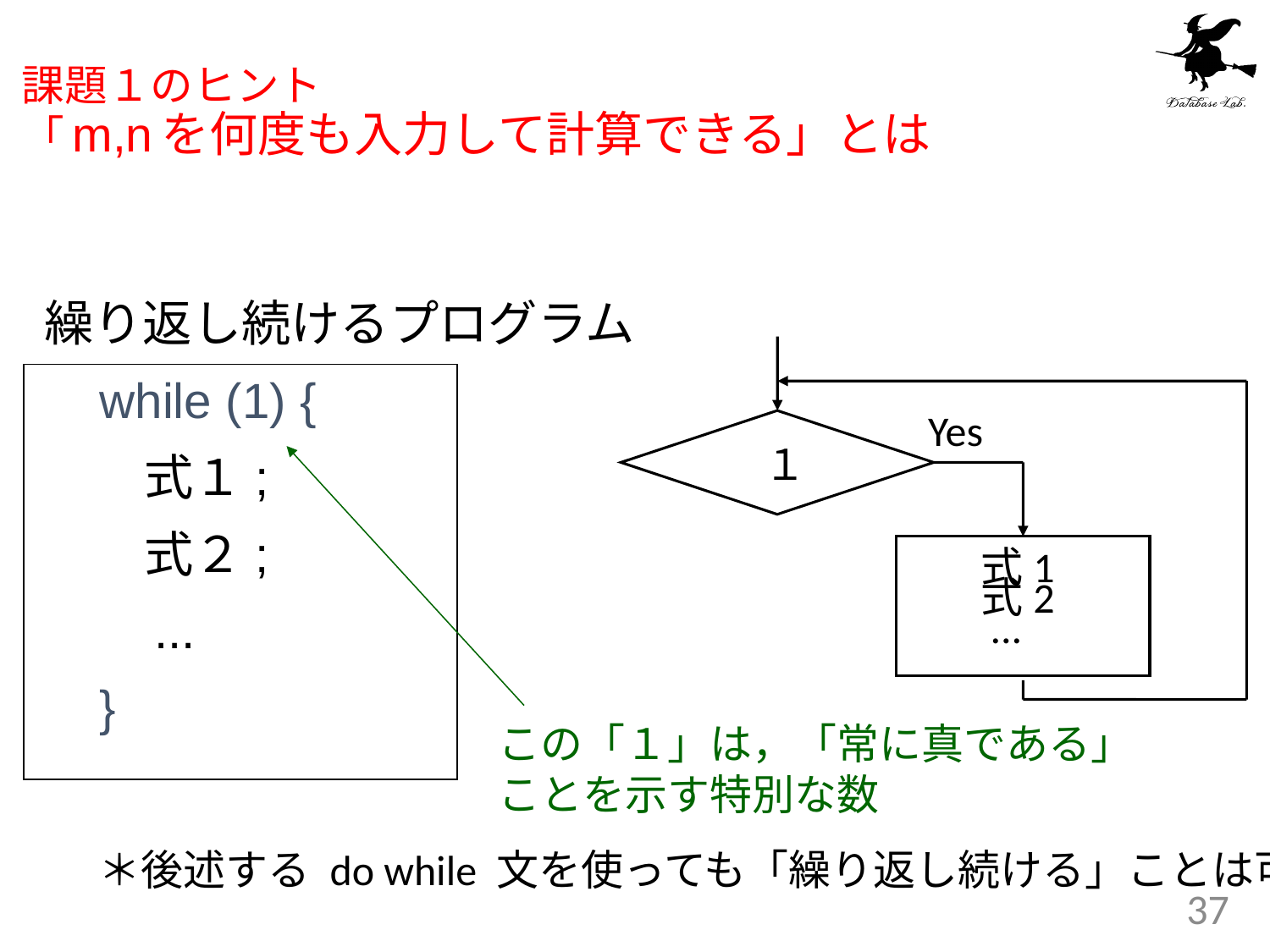

# 課題１のヒント 「m,nを何度も入力して計算できる」とは
繰り返し続けるプログラム
    while (1) {
        式１;
        式２;
        ...
    }

Yes

１

式1
式2
 ...

この「１」は，「常に真である」
ことを示す特別な数
＊後述する do while 文を使っても「繰り返し続ける」ことは可能
37